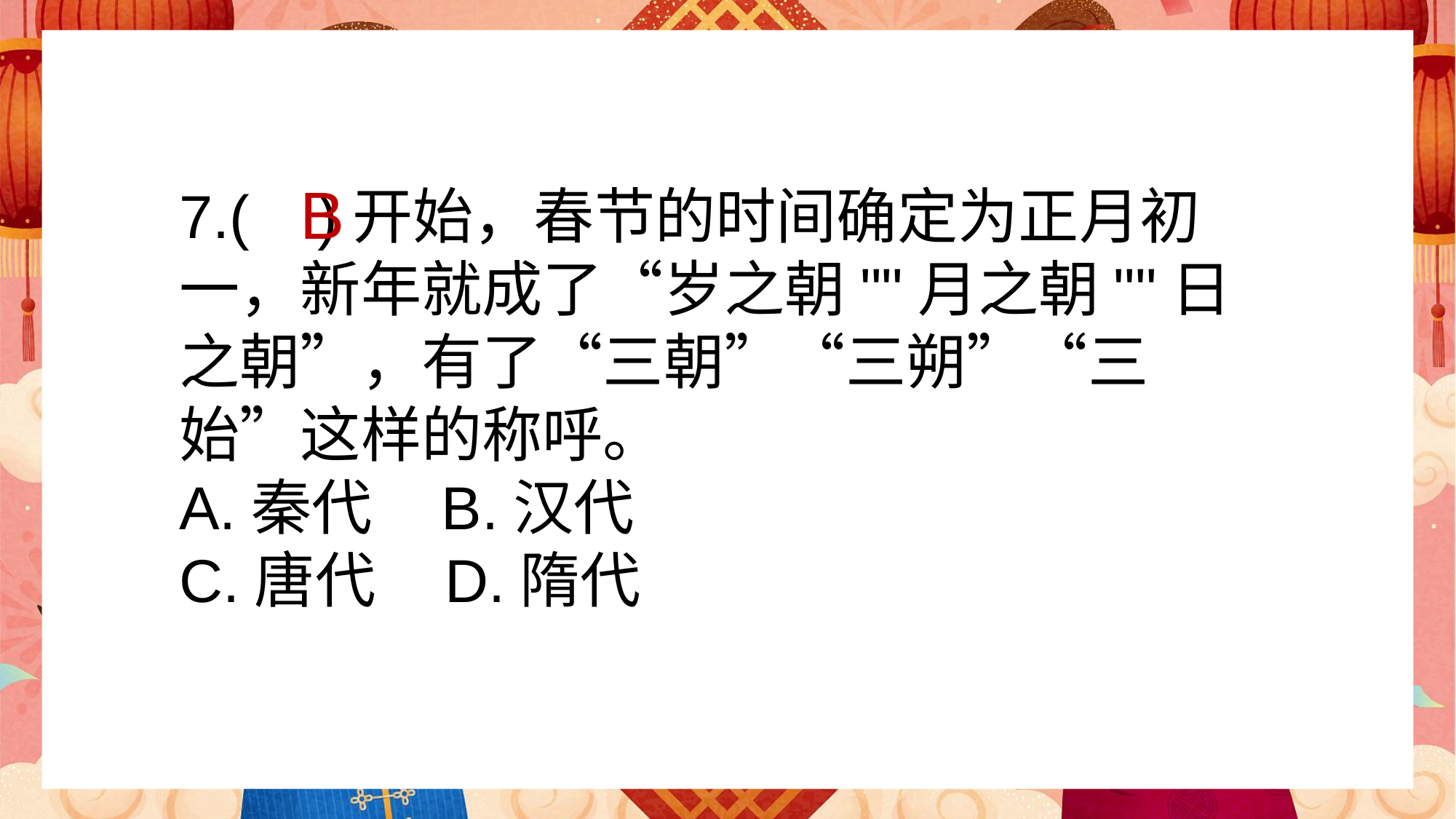

B
7.(    )开始，春节的时间确定为正月初一，新年就成了“岁之朝""月之朝""日之朝”，有了“三朝”“三朔”“三始”这样的称呼。
A.秦代    B.汉代
C.唐代    D.隋代